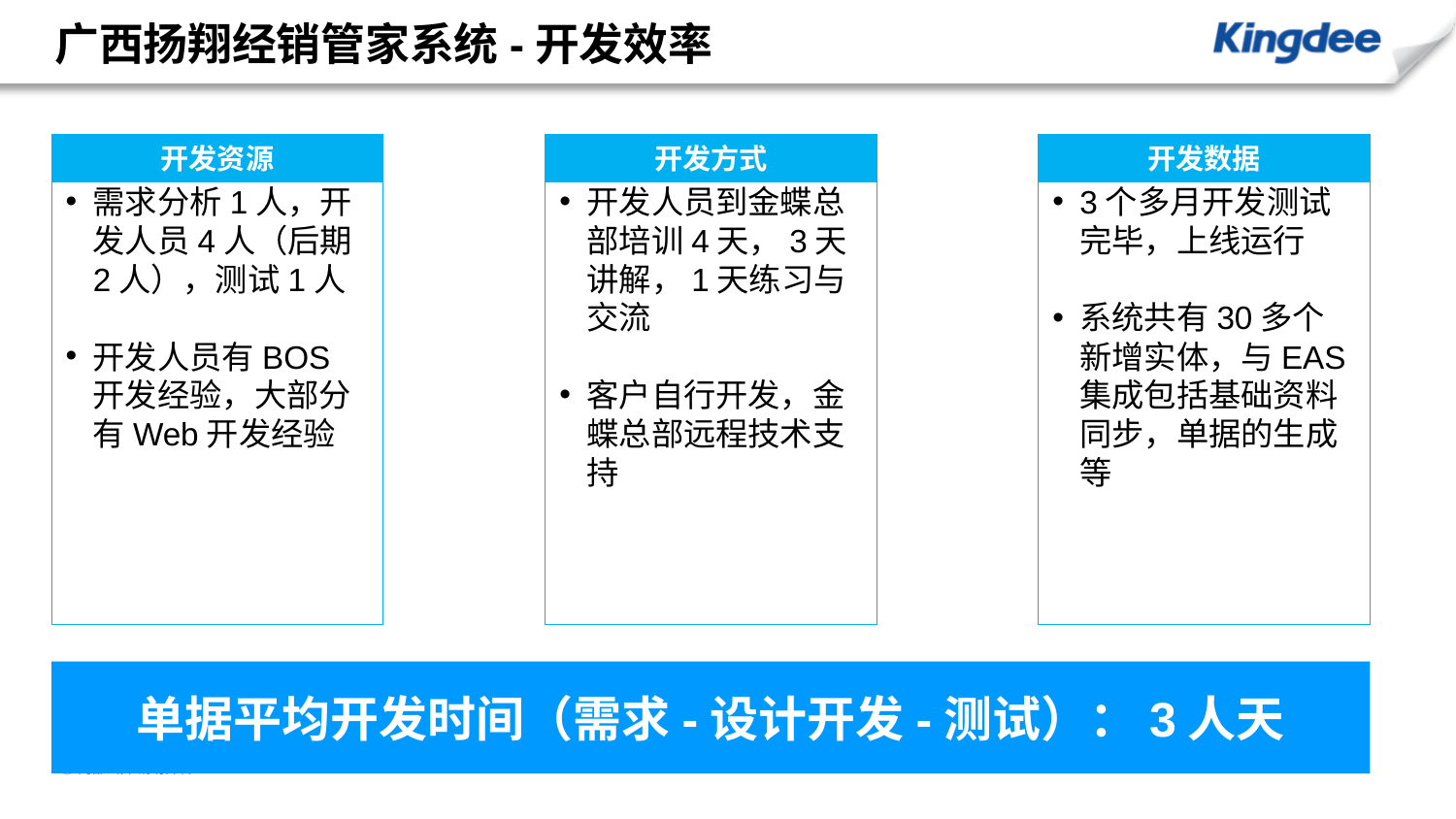

# 广西扬翔经销管家系统-开发效率
开发资源
需求分析1人，开发人员4人（后期2人），测试1人

开发人员有BOS开发经验，大部分有Web开发经验

开发方式
开发人员到金蝶总部培训4天，3天讲解，1天练习与交流

客户自行开发，金蝶总部远程技术支持

开发数据
3个多月开发测试完毕，上线运行

系统共有30多个新增实体，与EAS集成包括基础资料同步，单据的生成等

单据平均开发时间（需求-设计开发-测试）：3人天